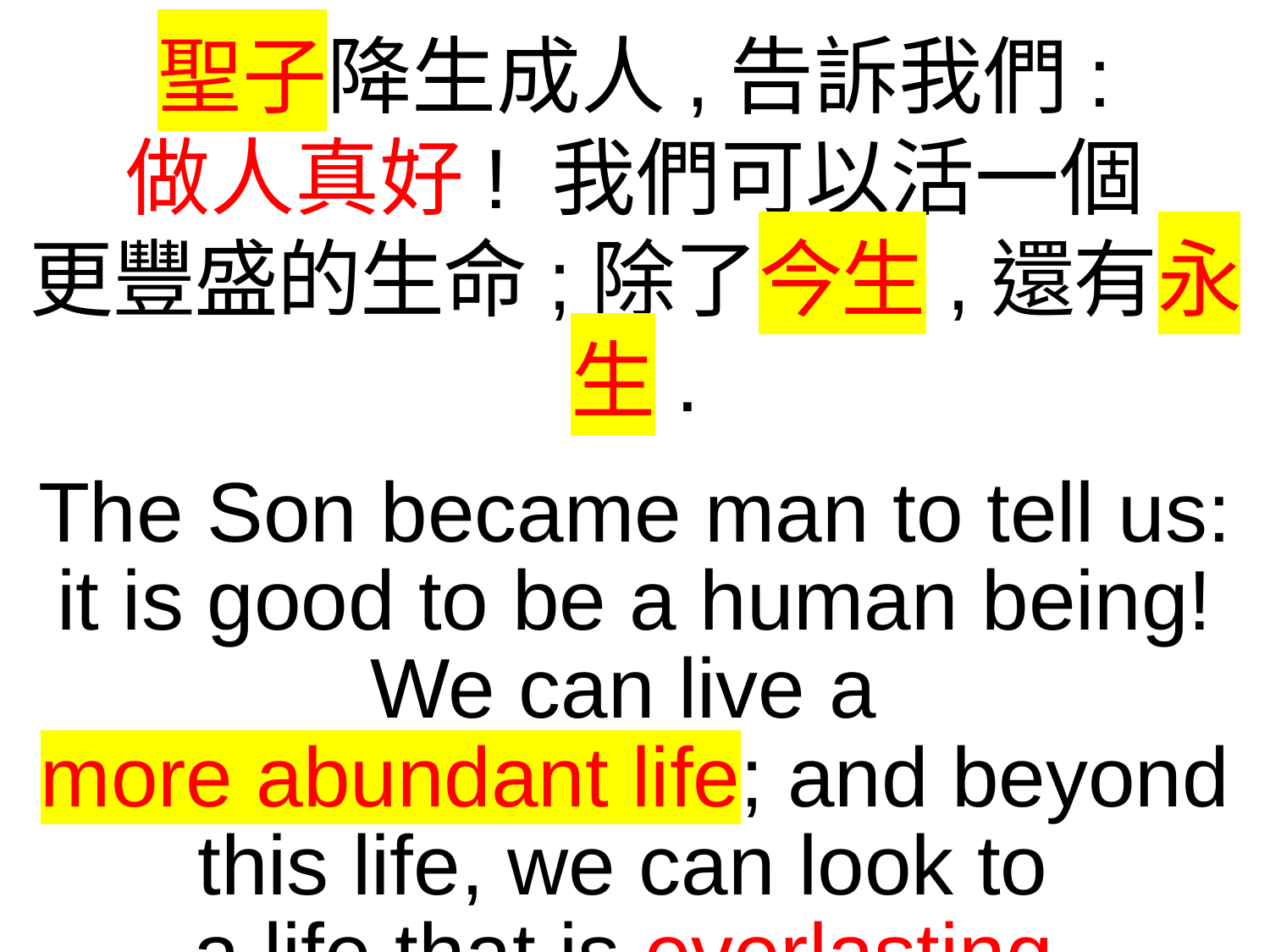

聖子降生成人,告訴我們:
做人真好! 我們可以活一個
更豐盛的生命;除了今生,還有永生.
The Son became man to tell us: it is good to be a human being! We can live a
more abundant life; and beyond this life, we can look to
a life that is everlasting.